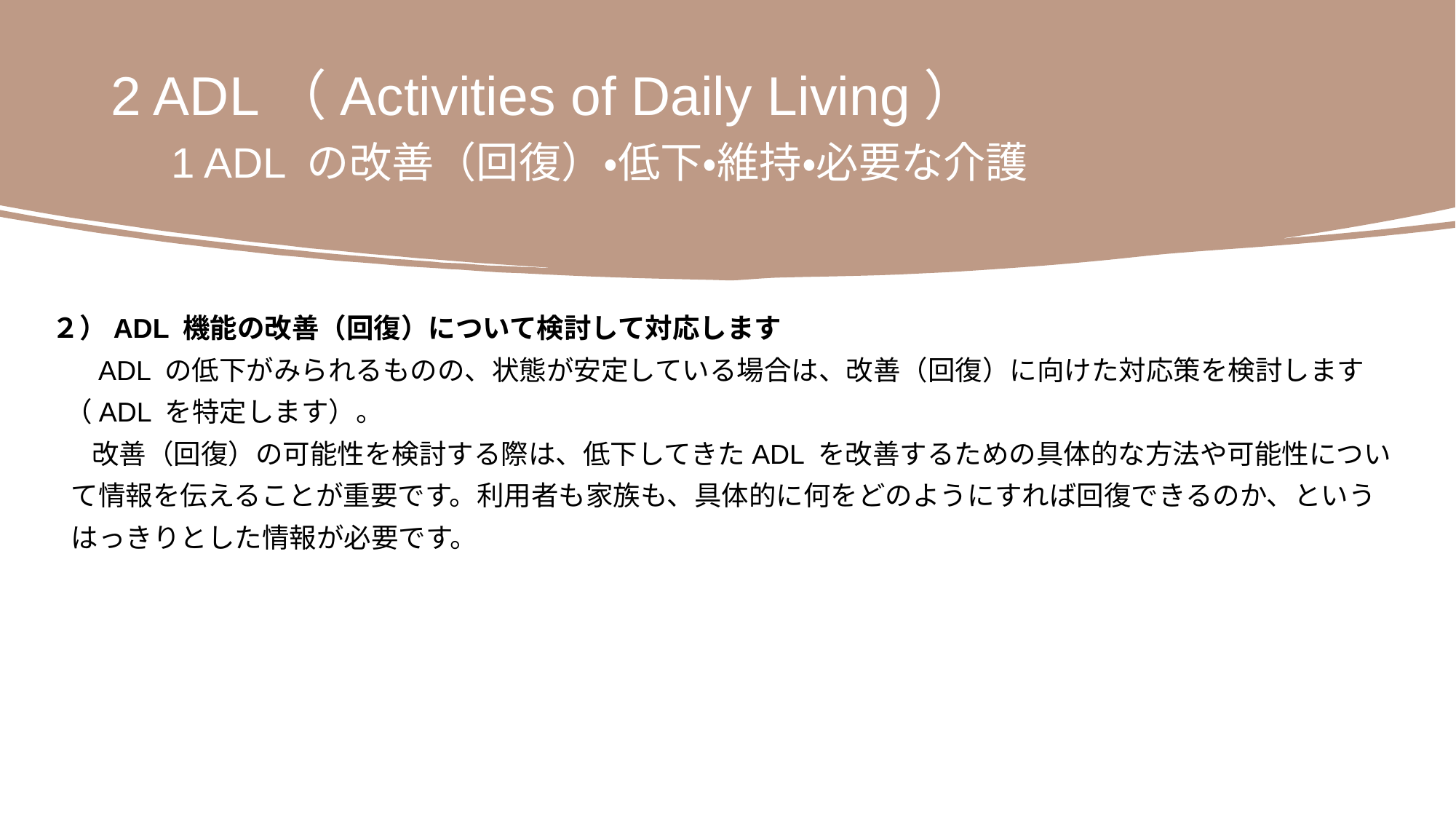

2 ADL（Activities of Daily Living）
　1 ADL の改善（回復）・低下・維持・必要な介護

２）ADL 機能の改善（回復）について検討して対応します
　  ADL の低下がみられるものの、状態が安定している場合は、改善（回復）に向けた対応策を検討します
 （ADL を特定します）。
　  改善（回復）の可能性を検討する際は、低下してきたADL を改善するための具体的な方法や可能性につい
  て情報を伝えることが重要です。利用者も家族も、具体的に何をどのようにすれば回復できるのか、という
  はっきりとした情報が必要です。